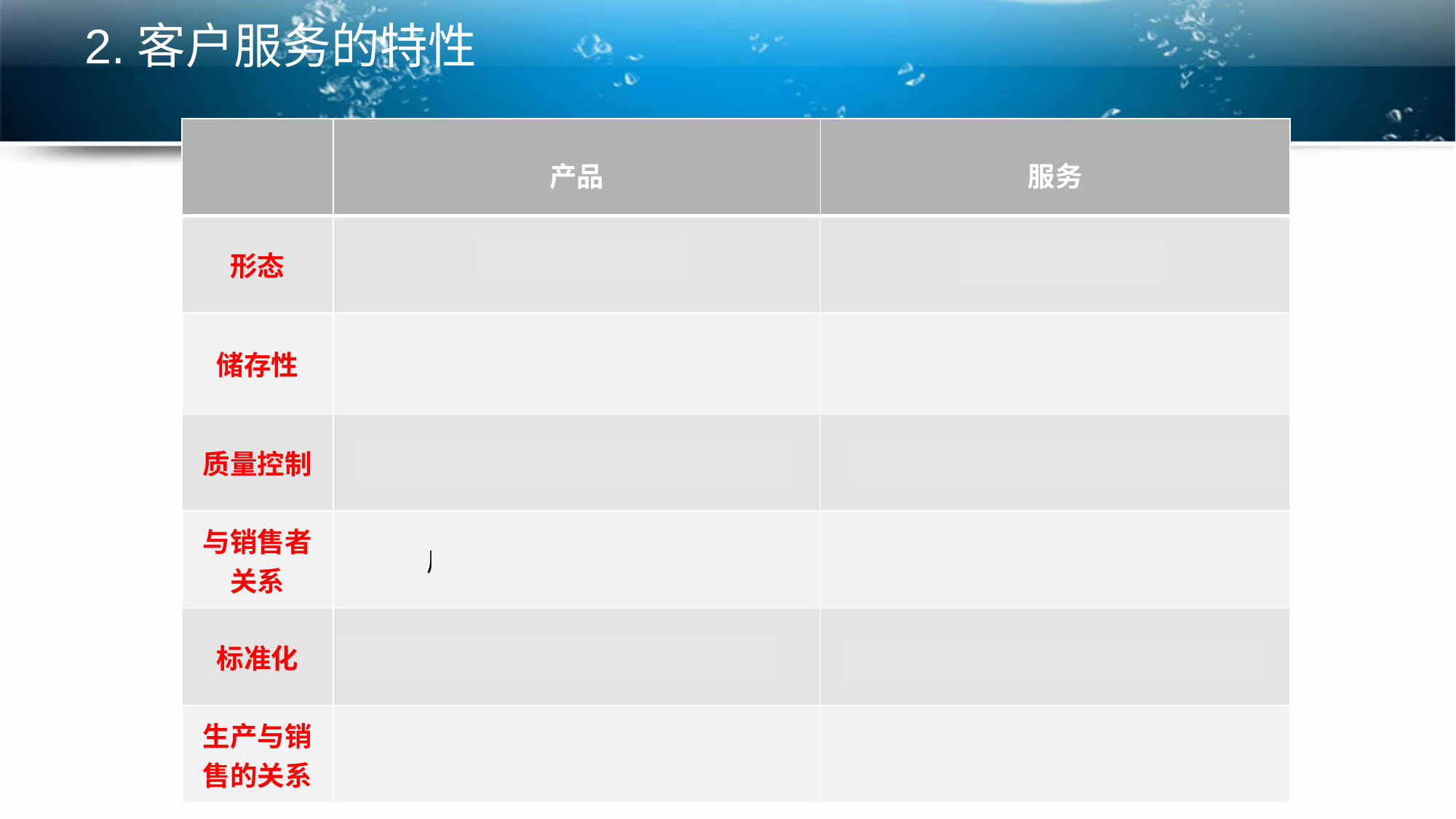

# 2.客户服务的特性

|  | 产品 | 服务 |
| --- | --- | --- |
| 形态 | 有形的可触摸 | 无形的不可触摸 |
| 储存性 | 可长久储存 | 无法储存 |
| 质量控制 | 可运用各种质量控制方法管控品质 | 质量不稳定，控制较难 |
| 与销售者关系 | 质量并非决定于销售人员 | 质量与提供者不可分割 |
| 标准化 | 产品可标准化 | 不容易标准化 |
| 生产与销售的关系 | 不同步 | 同时进行 |